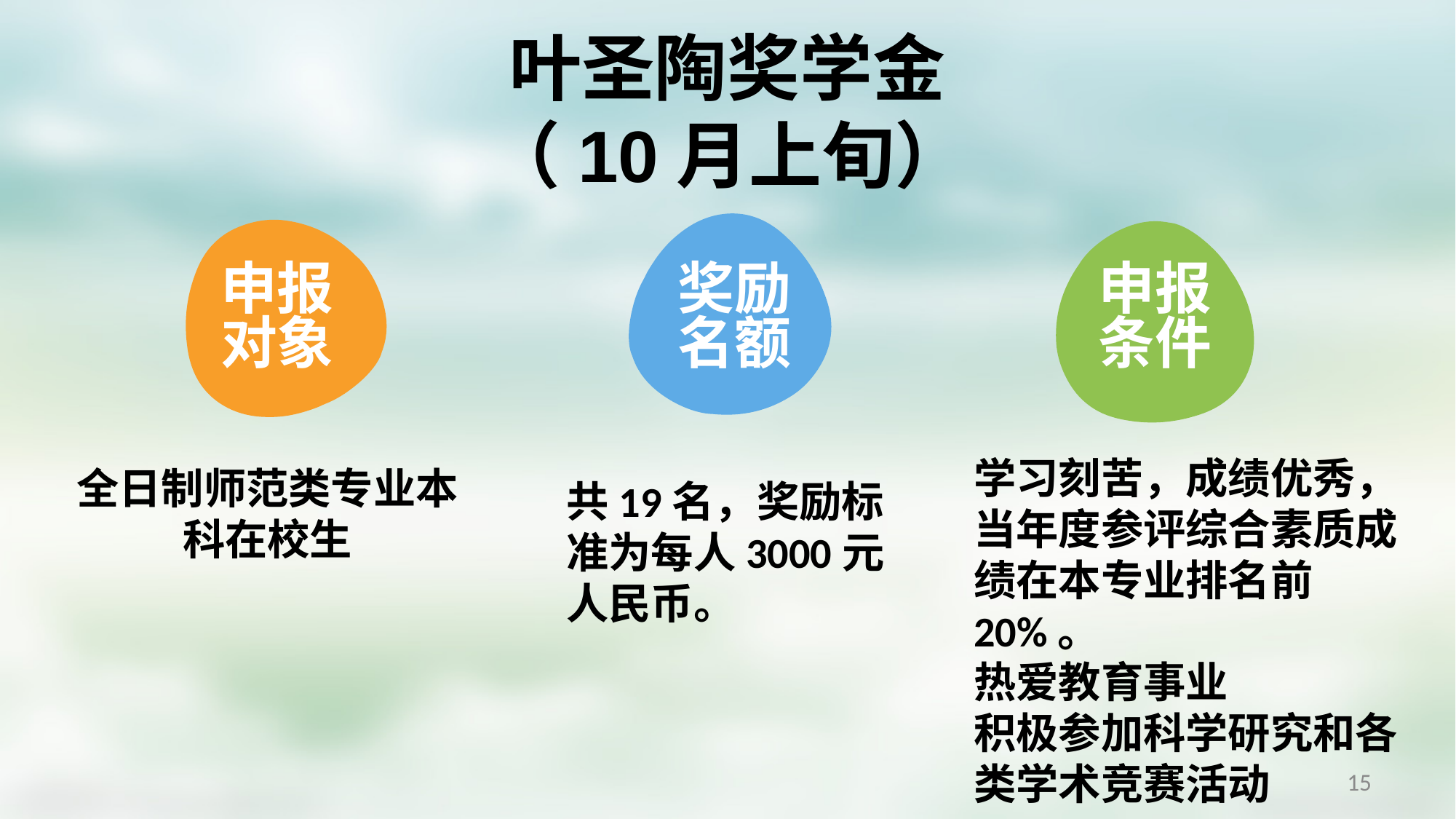

叶圣陶奖学金
（10月上旬）

申报
对象
奖励
名额
申报
条件
学习刻苦，成绩优秀，当年度参评综合素质成绩在本专业排名前20%。
热爱教育事业
积极参加科学研究和各类学术竞赛活动
全日制师范类专业本科在校生

共19名，奖励标准为每人3000元人民币。
15